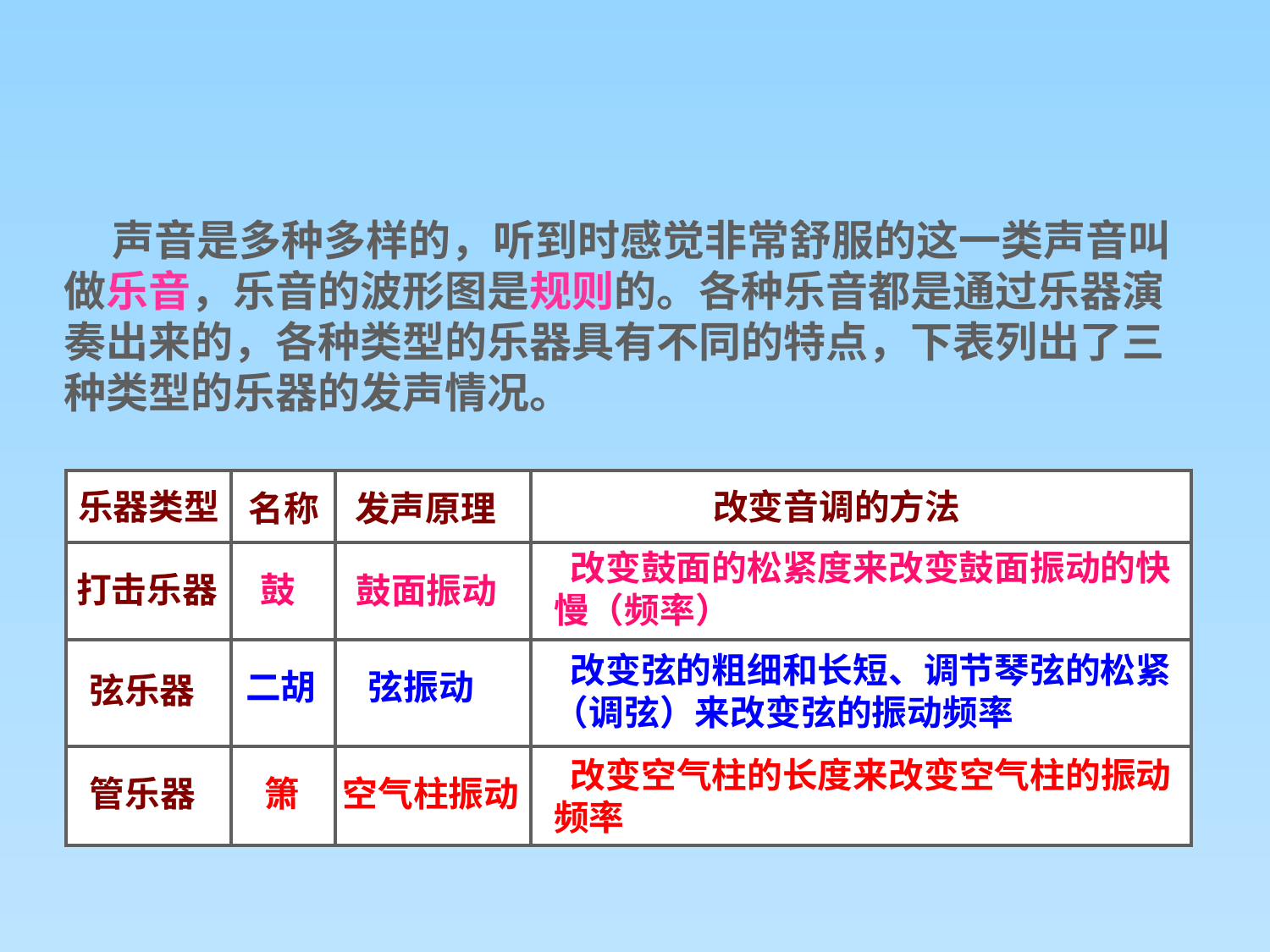

声音是多种多样的，听到时感觉非常舒服的这一类声音叫做乐音，乐音的波形图是规则的。各种乐音都是通过乐器演奏出来的，各种类型的乐器具有不同的特点，下表列出了三种类型的乐器的发声情况。
|  |  |  |  |
| --- | --- | --- | --- |
|  |  |  |  |
|  |  |  |  |
|  |  |  |  |
乐器类型
改变音调的方法
名称
发声原理
打击乐器
弦乐器
管乐器
 改变鼓面的松紧度来改变鼓面振动的快慢（频率）
鼓
鼓面振动
 改变弦的粗细和长短、调节琴弦的松紧（调弦）来改变弦的振动频率
二胡
弦振动
 改变空气柱的长度来改变空气柱的振动频率
箫
空气柱振动